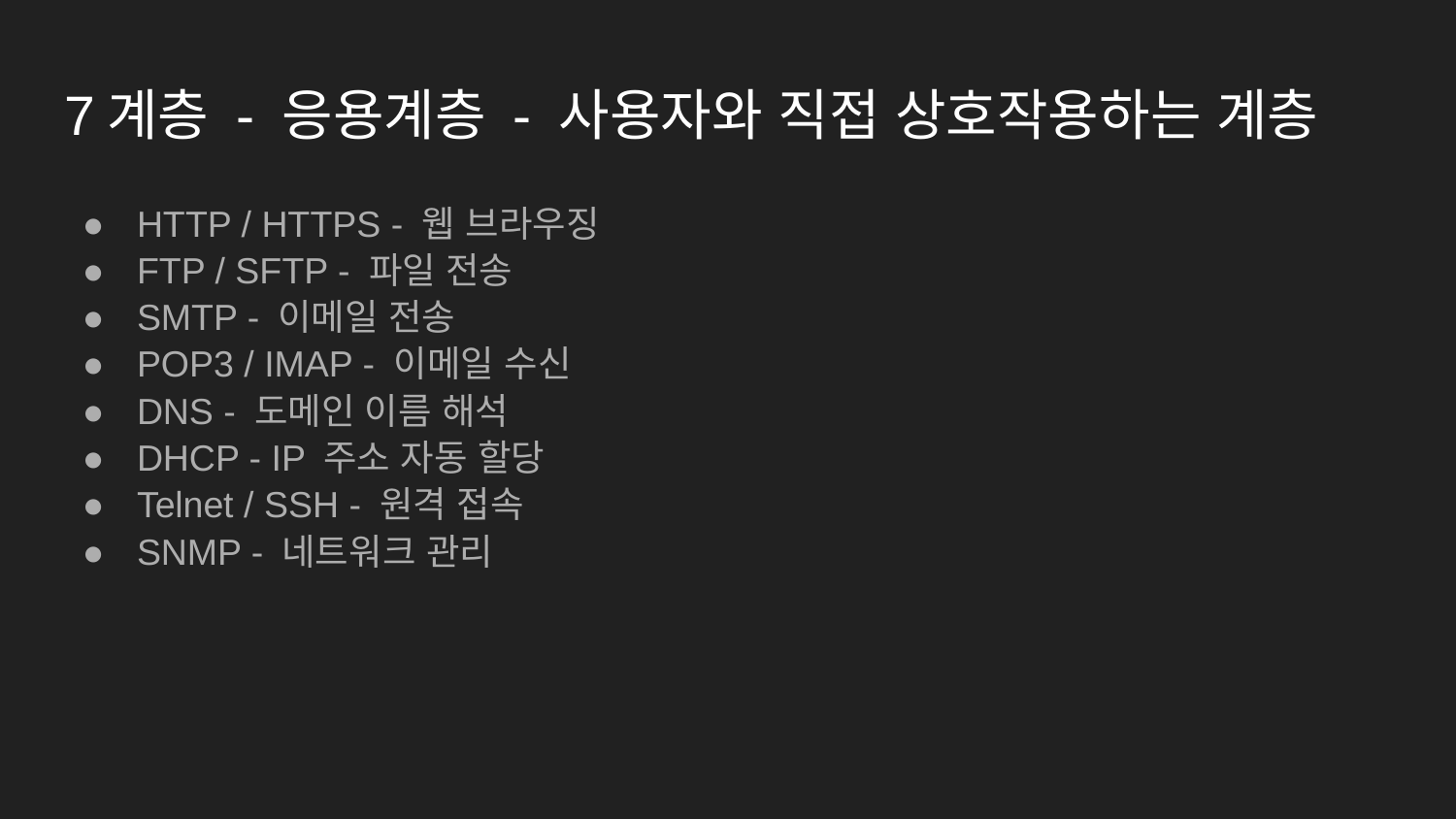

# 7계층 - 응용계층 - 사용자와 직접 상호작용하는 계층
HTTP / HTTPS - 웹 브라우징
FTP / SFTP - 파일 전송
SMTP - 이메일 전송
POP3 / IMAP - 이메일 수신
DNS - 도메인 이름 해석
DHCP - IP 주소 자동 할당
Telnet / SSH - 원격 접속
SNMP - 네트워크 관리